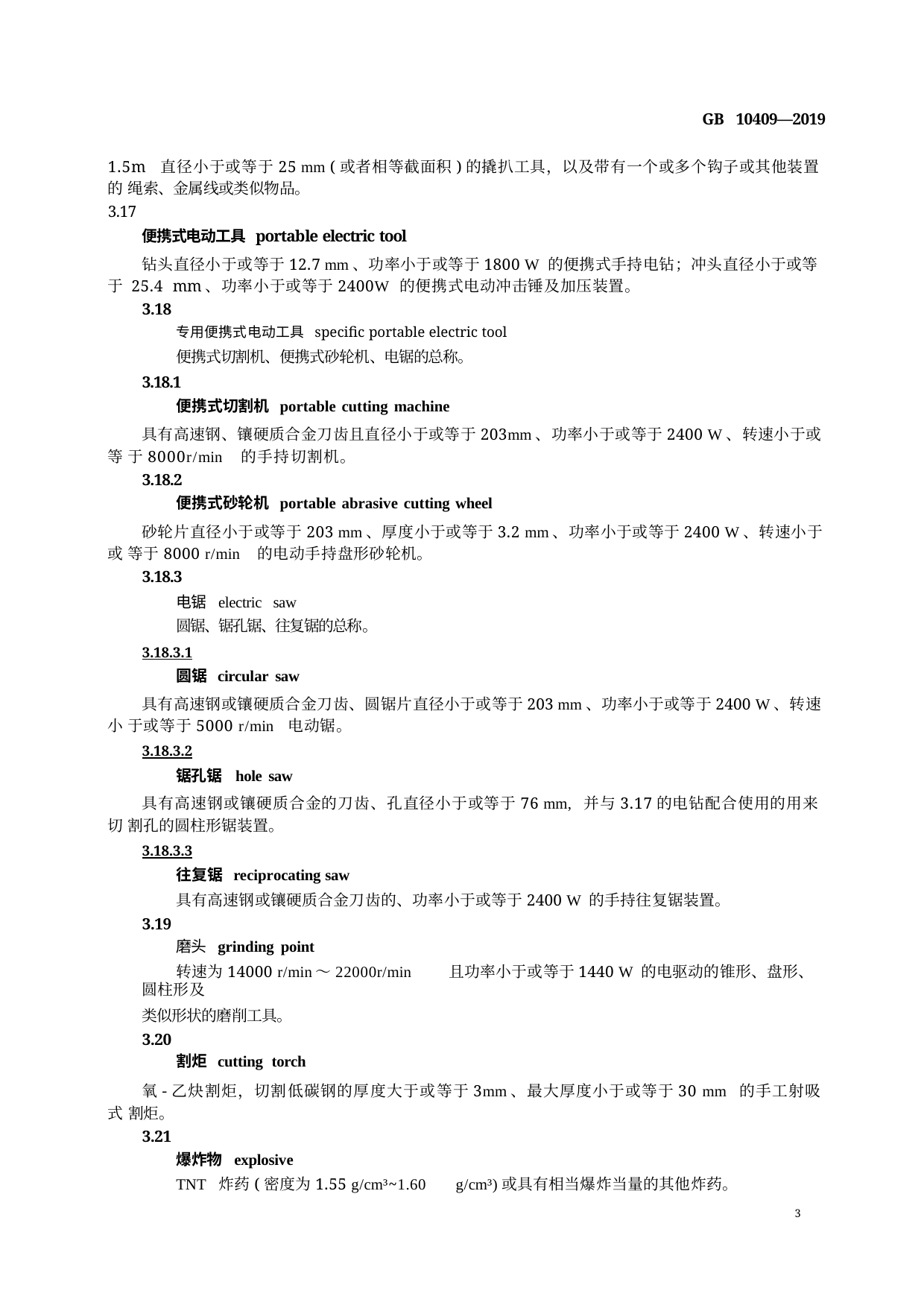

GB  10409—2019

1.5m 直径小于或等于25 mm (或者相等截面积)的撬扒工具，以及带有一个或多个钩子或其他装置的 绳索、金属线或类似物品。
3.17
便携式电动工具  portable electric tool
钻头直径小于或等于12.7 mm、功率小于或等于1800 W 的便携式手持电钻；冲头直径小于或等于 25.4  mm、功率小于或等于2400W 的便携式电动冲击锤及加压装置。
3.18
专用便携式电动工具  specific portable electric tool
便携式切割机、便携式砂轮机、电锯的总称。
3.18.1
便携式切割机  portable cutting machine
具有高速钢、镶硬质合金刀齿且直径小于或等于203mm、功率小于或等于2400 W、转速小于或等 于8000r/min   的手持切割机。
3.18.2
便携式砂轮机  portable abrasive cutting wheel
砂轮片直径小于或等于203 mm、厚度小于或等于3.2 mm、功率小于或等于2400 W、转速小于或 等于8000 r/min   的电动手持盘形砂轮机。
3.18.3
电锯  electric  saw
圆锯、锯孔锯、往复锯的总称。
3.18.3.1
圆锯  circular  saw
具有高速钢或镶硬质合金刀齿、圆锯片直径小于或等于203 mm、功率小于或等于2400 W、转速小 于或等于5000 r/min  电动锯。
3.18.3.2
锯孔锯  hole saw
具有高速钢或镶硬质合金的刀齿、孔直径小于或等于76 mm,  并与3.17的电钻配合使用的用来切 割孔的圆柱形锯装置。
3.18.3.3
往复锯  reciprocating saw
具有高速钢或镶硬质合金刀齿的、功率小于或等于2400 W 的手持往复锯装置。
3.19
磨头  grinding point
转速为14000 r/min～22000r/min        且功率小于或等于1440 W 的电驱动的锥形、盘形、圆柱形及
类似形状的磨削工具。
3.20
割炬  cutting  torch
氧-乙炔割炬，切割低碳钢的厚度大于或等于3mm、最大厚度小于或等于30 mm  的手工射吸式 割炬。
3.21
爆炸物  explosive

TNT  炸药(密度为1.55 g/cm³~1.60       g/cm³)或具有相当爆炸当量的其他炸药。

3